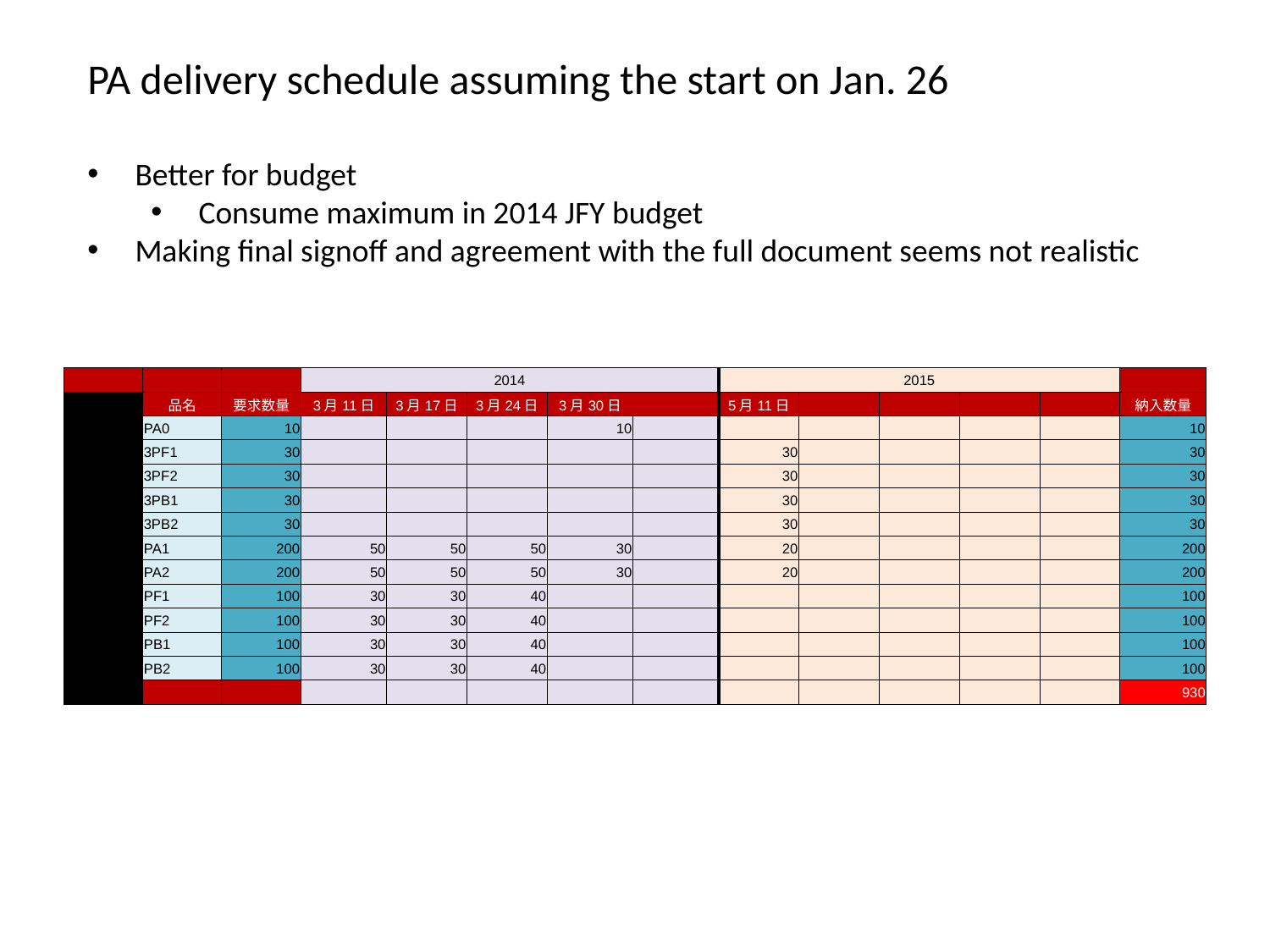

PA delivery schedule assuming the start on Jan. 26

Better for budget
Consume maximum in 2014 JFY budget
Making final signoff and agreement with the full document seems not realistic
|  |  |  | 2014 |  |  |  |  | 2015 |  |  |  |  |  |
| --- | --- | --- | --- | --- | --- | --- | --- | --- | --- | --- | --- | --- | --- |
|  | 品名 | 要求数量 | 3月11日 | 3月17日 | 3月24日 | 3月30日 |  | 5月11日 |  |  |  |  | 納入数量 |
|  | PA0 | 10 |  |  |  | 10 |  |  |  |  |  |  | 10 |
|  | 3PF1 | 30 |  |  |  |  |  | 30 |  |  |  |  | 30 |
|  | 3PF2 | 30 |  |  |  |  |  | 30 |  |  |  |  | 30 |
|  | 3PB1 | 30 |  |  |  |  |  | 30 |  |  |  |  | 30 |
|  | 3PB2 | 30 |  |  |  |  |  | 30 |  |  |  |  | 30 |
|  | PA1 | 200 | 50 | 50 | 50 | 30 |  | 20 |  |  |  |  | 200 |
|  | PA2 | 200 | 50 | 50 | 50 | 30 |  | 20 |  |  |  |  | 200 |
|  | PF1 | 100 | 30 | 30 | 40 |  |  |  |  |  |  |  | 100 |
|  | PF2 | 100 | 30 | 30 | 40 |  |  |  |  |  |  |  | 100 |
|  | PB1 | 100 | 30 | 30 | 40 |  |  |  |  |  |  |  | 100 |
|  | PB2 | 100 | 30 | 30 | 40 |  |  |  |  |  |  |  | 100 |
|  |  |  |  |  |  |  |  |  |  |  |  |  | 930 |